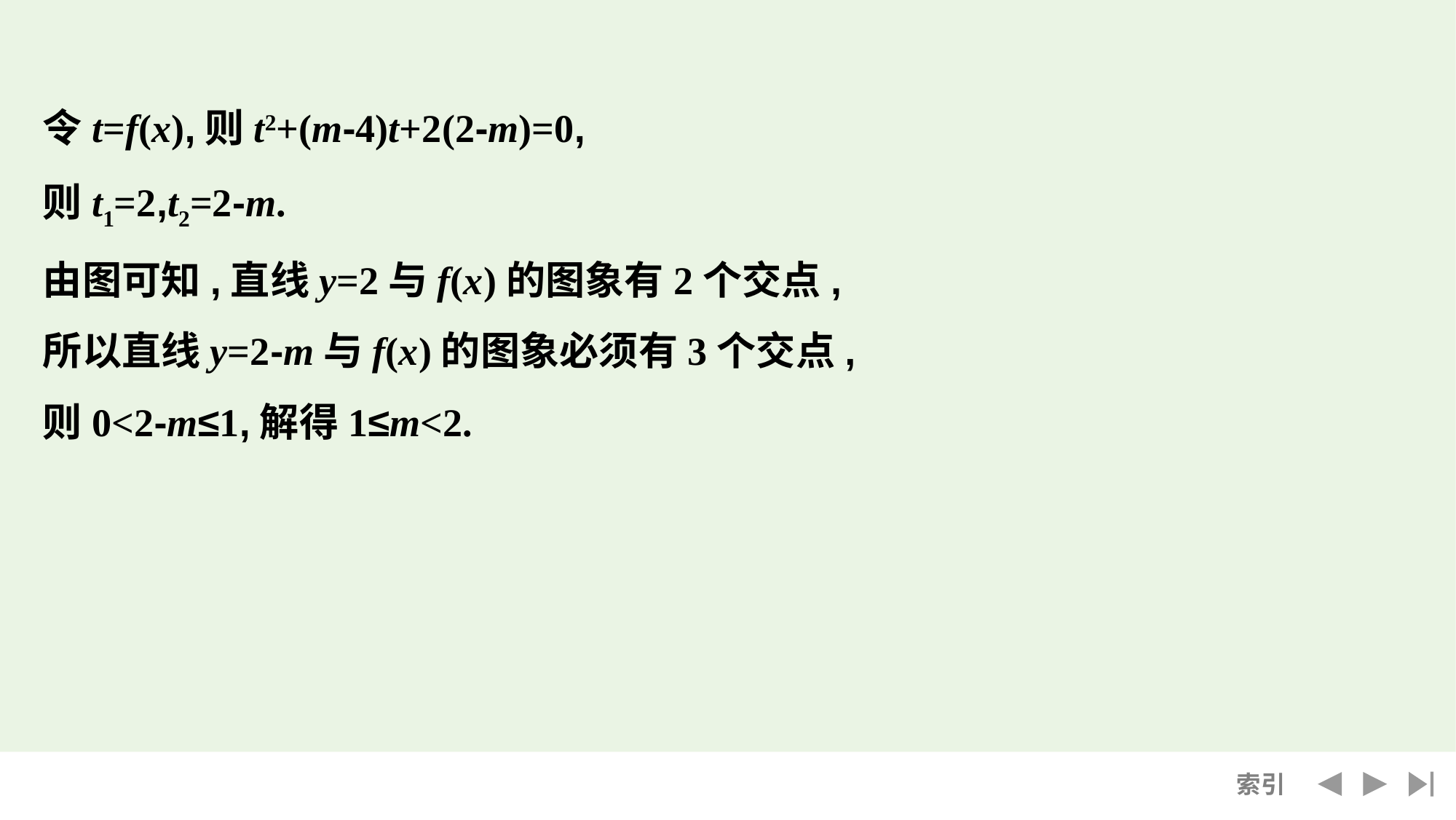

令t=f(x),则t2+(m-4)t+2(2-m)=0,
则t1=2,t2=2-m.
由图可知,直线y=2与f(x)的图象有2个交点,
所以直线y=2-m与f(x)的图象必须有3个交点,
则0<2-m≤1,解得1≤m<2.